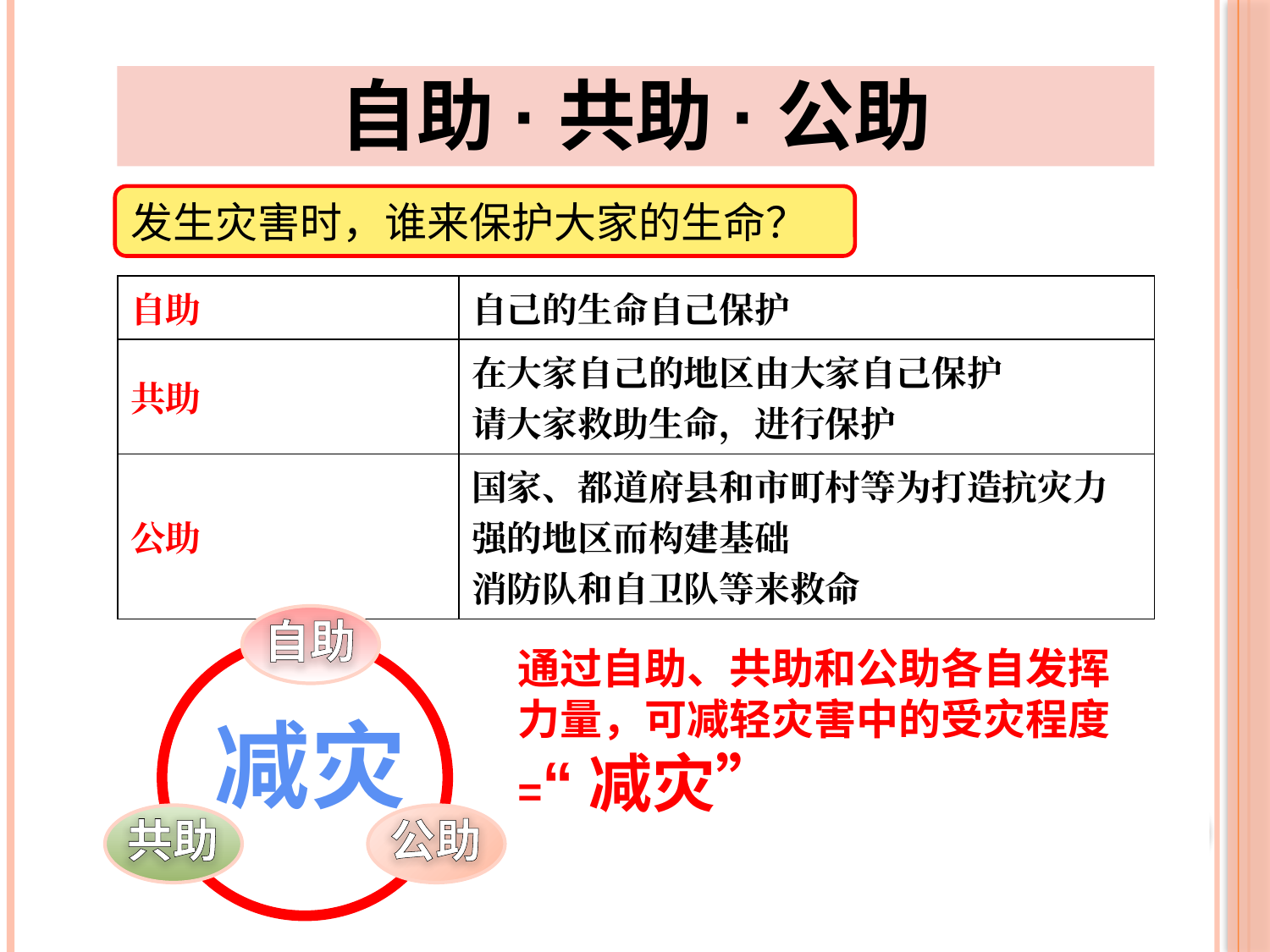

自助·共助·公助
发生灾害时，谁来保护大家的生命？
| 自助 | 自己的生命自己保护 |
| --- | --- |
| 共助 | 在大家自己的地区由大家自己保护 请大家救助生命，进行保护 |
| 公助 | 国家、都道府县和市町村等为打造抗灾力强的地区而构建基础 消防队和自卫队等来救命 |

自助

减灾

共助

公助
通过自助、共助和公助各自发挥力量，可减轻灾害中的受灾程度=“减灾”